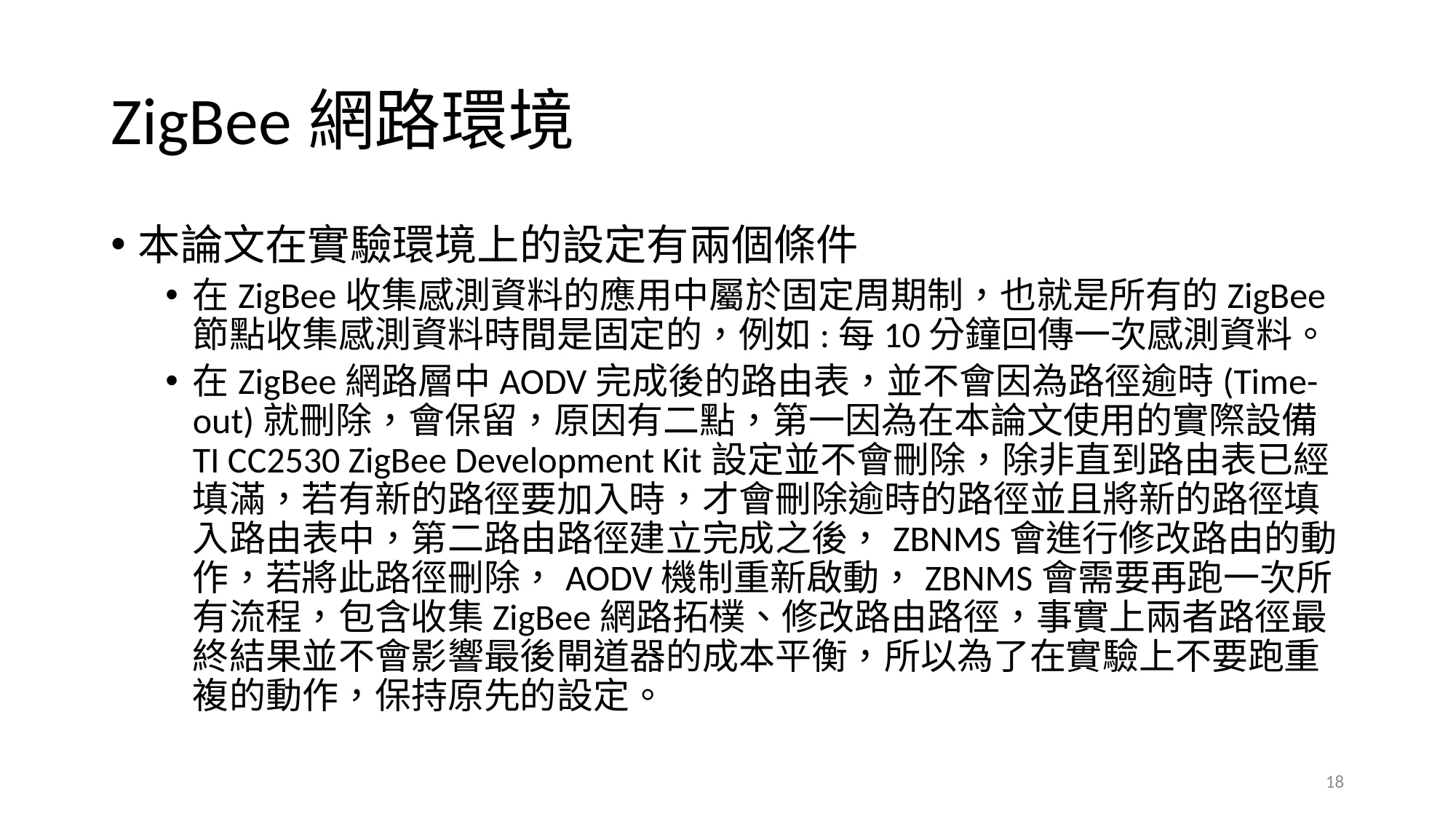

# ZigBee網路環境
本論文在實驗環境上的設定有兩個條件
在ZigBee收集感測資料的應用中屬於固定周期制，也就是所有的ZigBee節點收集感測資料時間是固定的，例如:每10分鐘回傳一次感測資料。
在ZigBee網路層中AODV完成後的路由表，並不會因為路徑逾時(Time-out)就刪除，會保留，原因有二點，第一因為在本論文使用的實際設備TI CC2530 ZigBee Development Kit設定並不會刪除，除非直到路由表已經填滿，若有新的路徑要加入時，才會刪除逾時的路徑並且將新的路徑填入路由表中，第二路由路徑建立完成之後，ZBNMS會進行修改路由的動作，若將此路徑刪除，AODV機制重新啟動，ZBNMS會需要再跑一次所有流程，包含收集ZigBee網路拓樸、修改路由路徑，事實上兩者路徑最終結果並不會影響最後閘道器的成本平衡，所以為了在實驗上不要跑重複的動作，保持原先的設定。
18